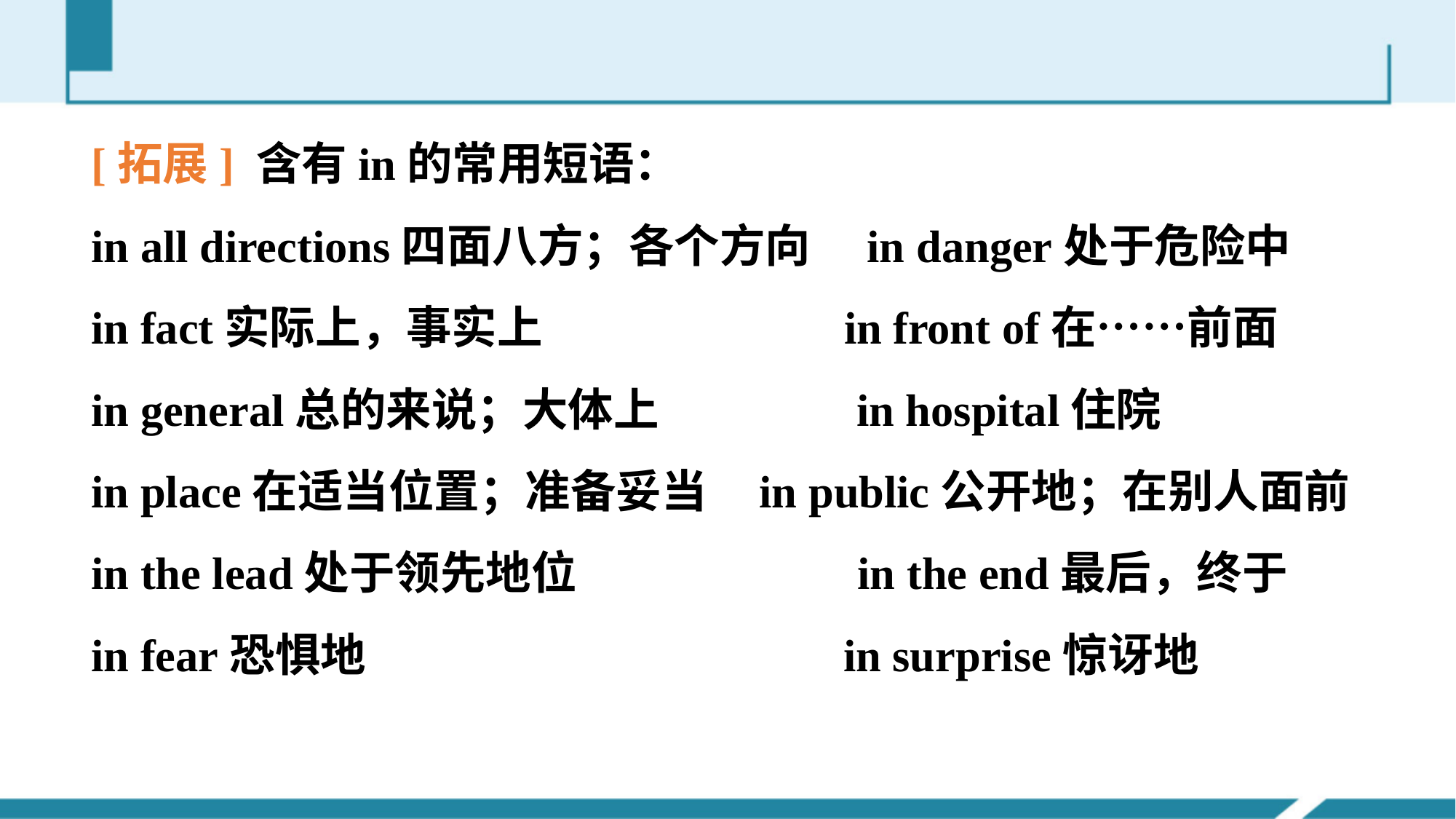

[拓展] 含有in的常用短语：
in all directions四面八方；各个方向　in danger处于危险中
in fact实际上，事实上                            in front of在……前面
in general总的来说；大体上                  in hospital住院
in place在适当位置；准备妥当    in public公开地；在别人面前
in the lead处于领先地位                          in the end最后，终于
in fear恐惧地                                             in surprise惊讶地